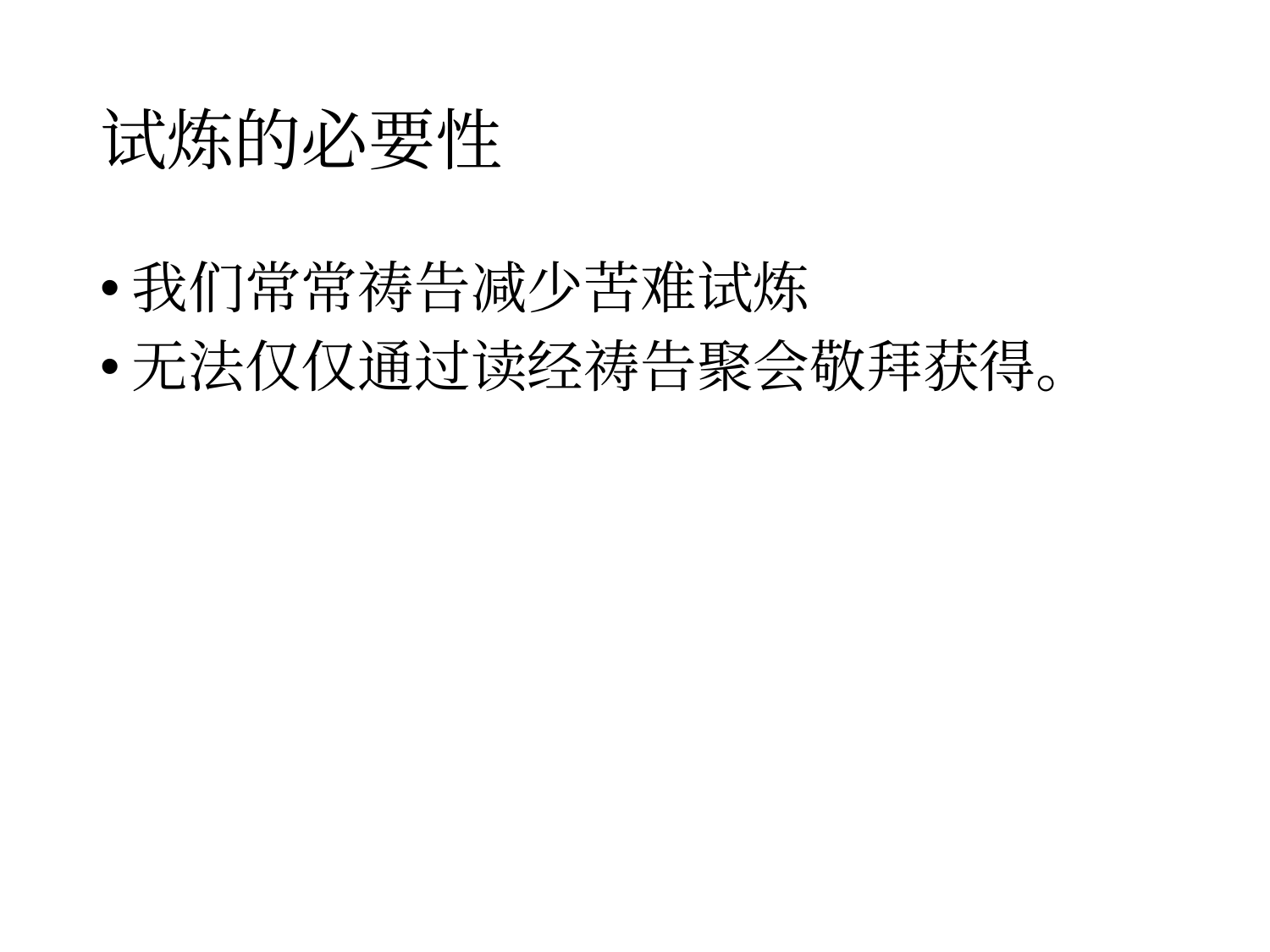

# 试炼的必要性
我们常常祷告减少苦难试炼
无法仅仅通过读经祷告聚会敬拜获得。